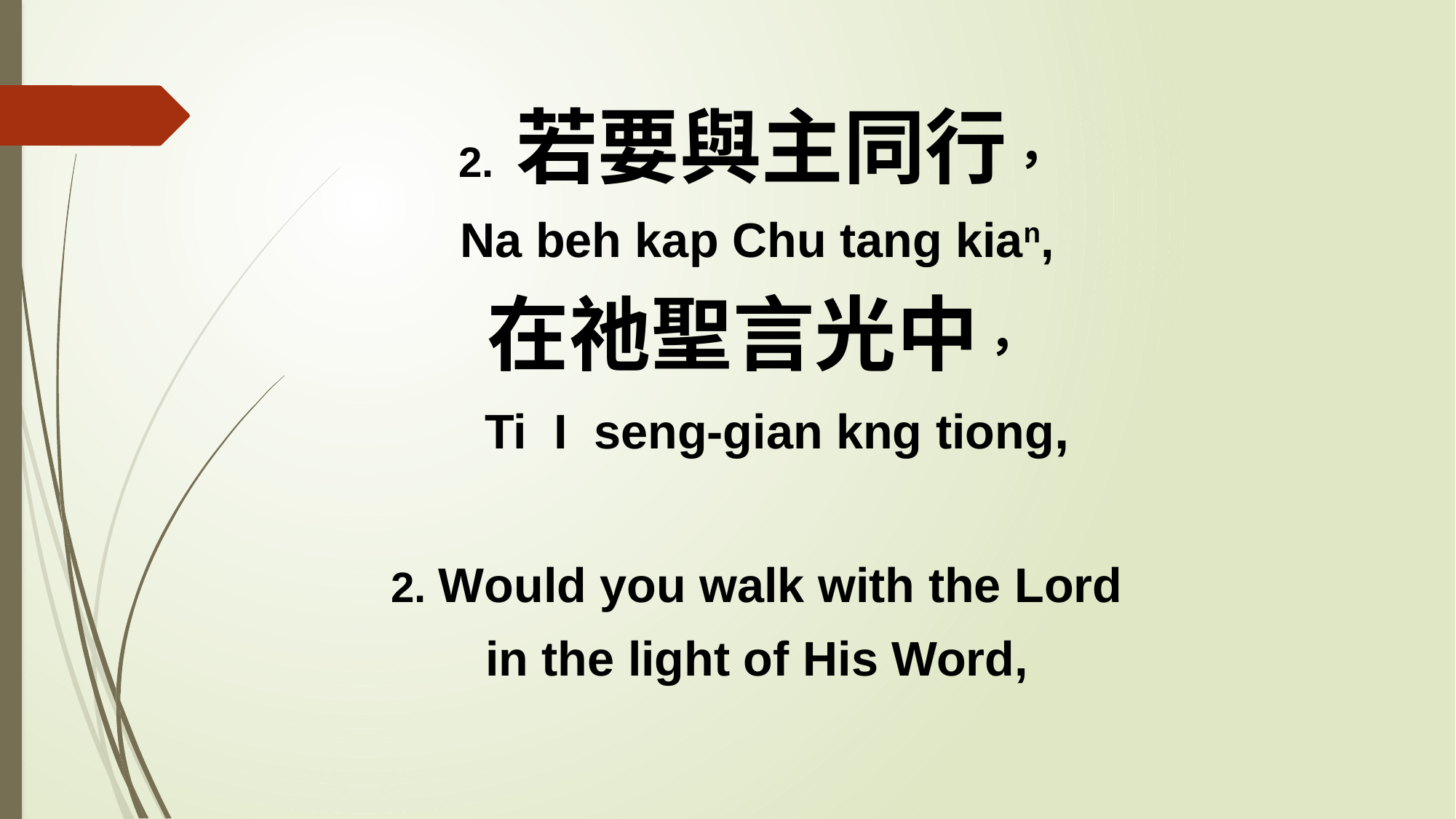

2. 若要與主同行，
Na beh kap Chu tang kian,
在祂聖言光中，
   Ti  I  seng-gian kng tiong,

2. Would you walk with the Lord
in the light of His Word,